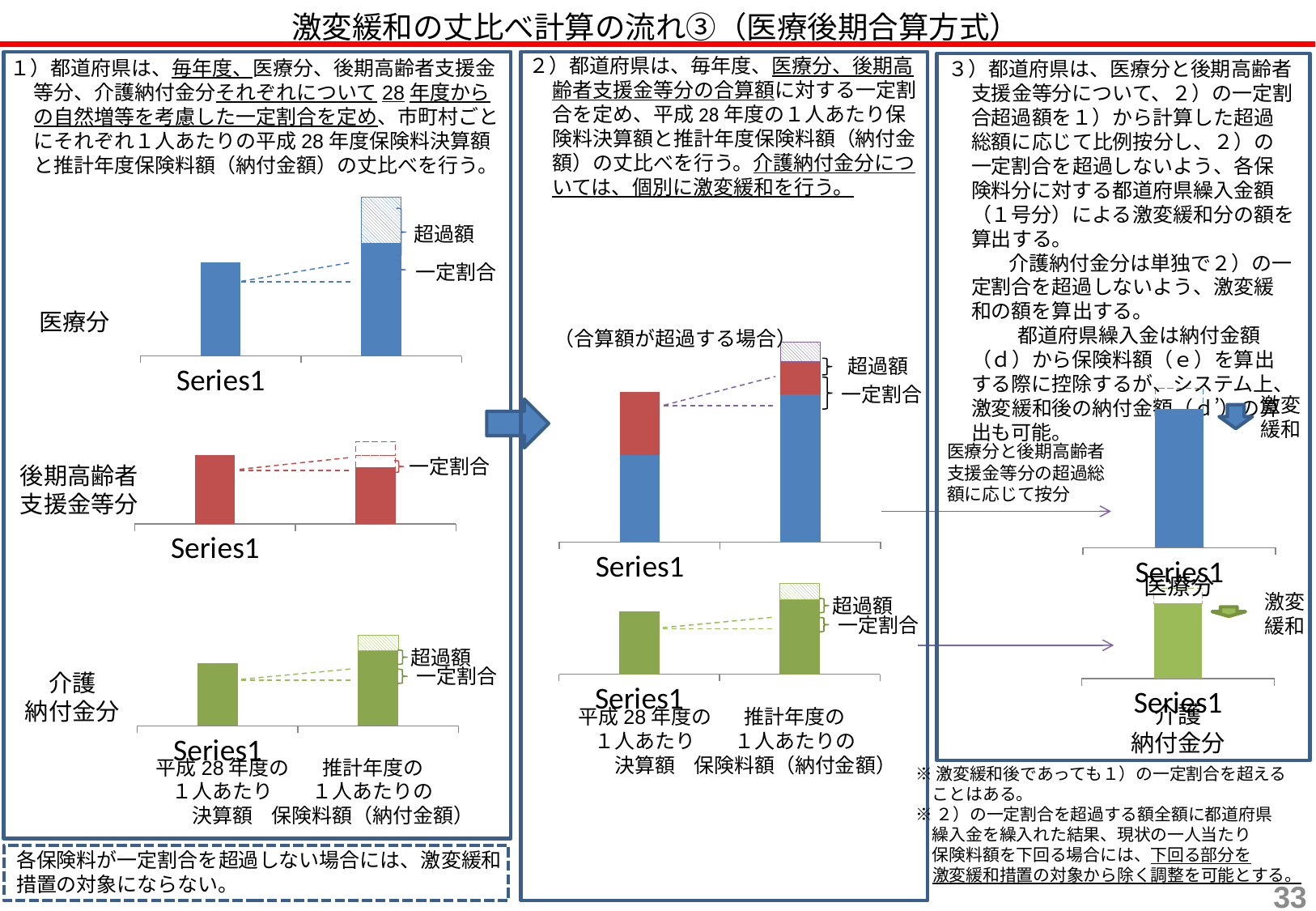

激変緩和の丈比べ計算の流れ③（医療後期合算方式）
２）都道府県は、毎年度、医療分、後期高齢者支援金等分の合算額に対する一定割合を定め、平成28年度の１人あたり保険料決算額と推計年度保険料額（納付金額）の丈比べを行う。介護納付金分については、個別に激変緩和を行う。
１）都道府県は、毎年度、医療分、後期高齢者支援金等分、介護納付金分それぞれについて28年度からの自然増等を考慮した一定割合を定め、市町村ごとにそれぞれ１人あたりの平成28年度保険料決算額と推計年度保険料額（納付金額）の丈比べを行う。
３）都道府県は、医療分と後期高齢者支援金等分について、２）の一定割合超過額を１）から計算した超過総額に応じて比例按分し、２）の一定割合を超過しないよう、各保険料分に対する都道府県繰入金額（１号分）による激変緩和分の額を算出する。
　　　介護納付金分は単独で２）の一定割合を超過しないよう、激変緩和の額を算出する。
 　　　都道府県繰入金は納付金額（ｄ）から保険料額（ｅ）を算出する際に控除するが、システム上、激変緩和後の納付金額（ｄ’）の算出も可能。

### Chart

| Category | 列1 | 列2 |
|---|---|---|
|  | 3.0 | 0.0 |
|  | 3.5999999999999996 | 1.5 |
超過額
一定割合

医療分

### Chart

| Category | 列2 | 列3 | 列4 | 列5 |
|---|---|---|---|---|
|  | 3.0 | 2.2 | 0.0 | 0.0 |
|  | 5.1 | 1.14 | 0.66 | 0.0 |
（合算額が超過する場合）

### Chart

| Category | 列2 | 列3 | 列4 |
|---|---|---|---|
|  | 2.2 | 0.0 | 0.0 |
|  | 1.8 | 0.4 | 0.44000000000000006 |
超過額

### Chart

| Category | 列1 | 列2 |
|---|---|---|
|  | 4.44 | 0.66 |
一定割合

激変
緩和

医療分と後期高齢者支援金等分の超過総額に応じて按分
一定割合
後期高齢者
支援金等分

### Chart

| Category | 列1 | 列2 |
|---|---|---|
|  | 2.0 | 0.0 |
|  | 2.4 | 0.5 |

### Chart

| Category | 列1 | 列2 |
|---|---|---|
|  | 2.4 | 0.5 |

### Chart

| Category | 列1 | 列2 |
|---|---|---|
|  | 2.0 | 0.0 |
|  | 2.4 | 0.5 |
医療分
激変
緩和
超過額

一定割合

超過額

一定割合
介護
納付金分

介護
納付金分
平成28年度の
１人あたり
決算額
推計年度の
１人あたりの
保険料額（納付金額）
平成28年度の
１人あたり
決算額
推計年度の
１人あたりの
保険料額（納付金額）
※激変緩和後であっても１）の一定割合を超える
　ことはある。
※２）の一定割合を超過する額全額に都道府県
　繰入金を繰入れた結果、現状の一人当たり
　保険料額を下回る場合には、下回る部分を
　激変緩和措置の対象から除く調整を可能とする。
各保険料が一定割合を超過しない場合には、激変緩和
措置の対象にならない。

33